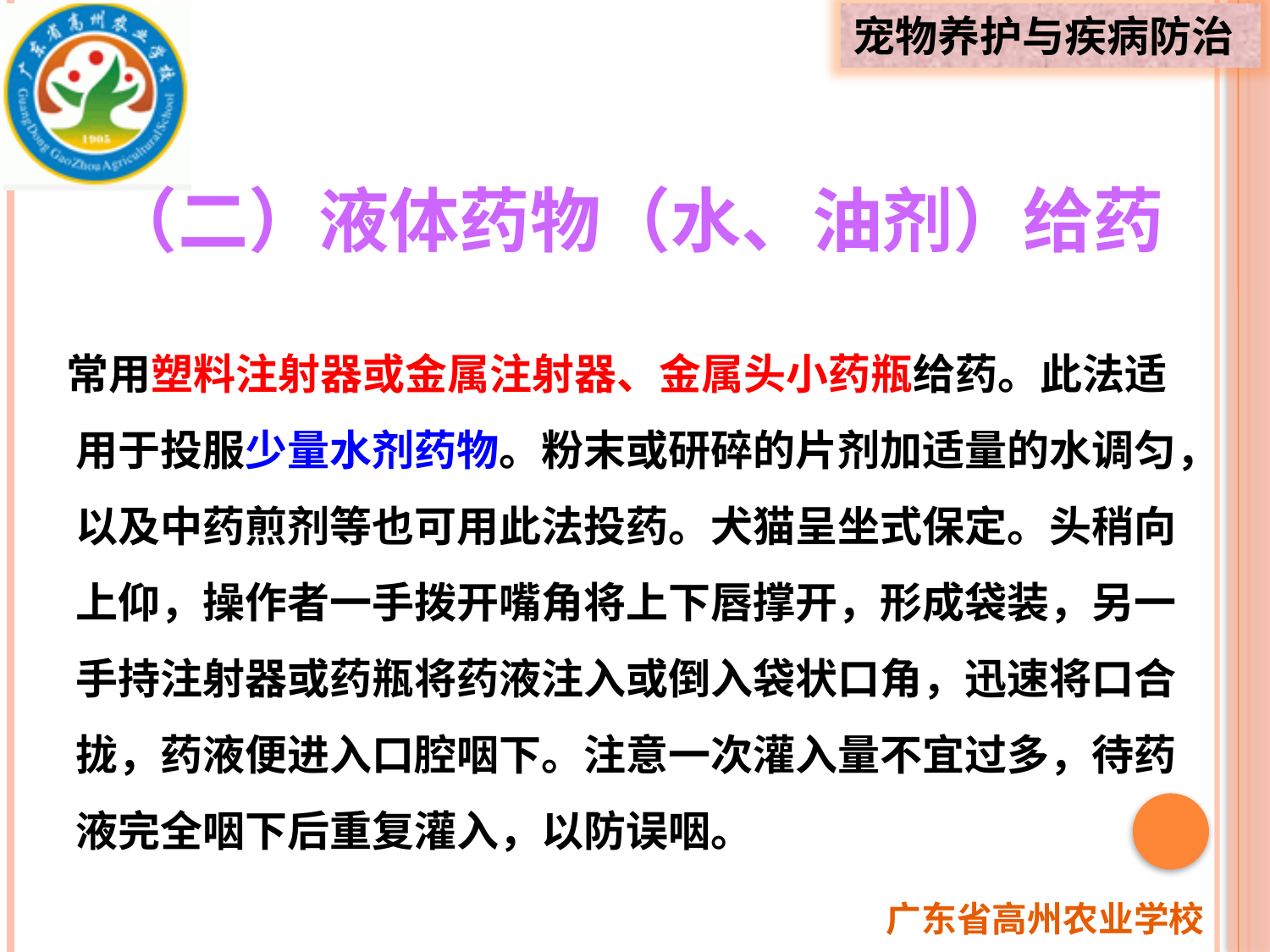

# （二）液体药物（水、油剂）给药
  常用塑料注射器或金属注射器、金属头小药瓶给药。此法适用于投服少量水剂药物。粉末或研碎的片剂加适量的水调匀，以及中药煎剂等也可用此法投药。犬猫呈坐式保定。头稍向上仰，操作者一手拨开嘴角将上下唇撑开，形成袋装，另一手持注射器或药瓶将药液注入或倒入袋状口角，迅速将口合拢，药液便进入口腔咽下。注意一次灌入量不宜过多，待药液完全咽下后重复灌入，以防误咽。